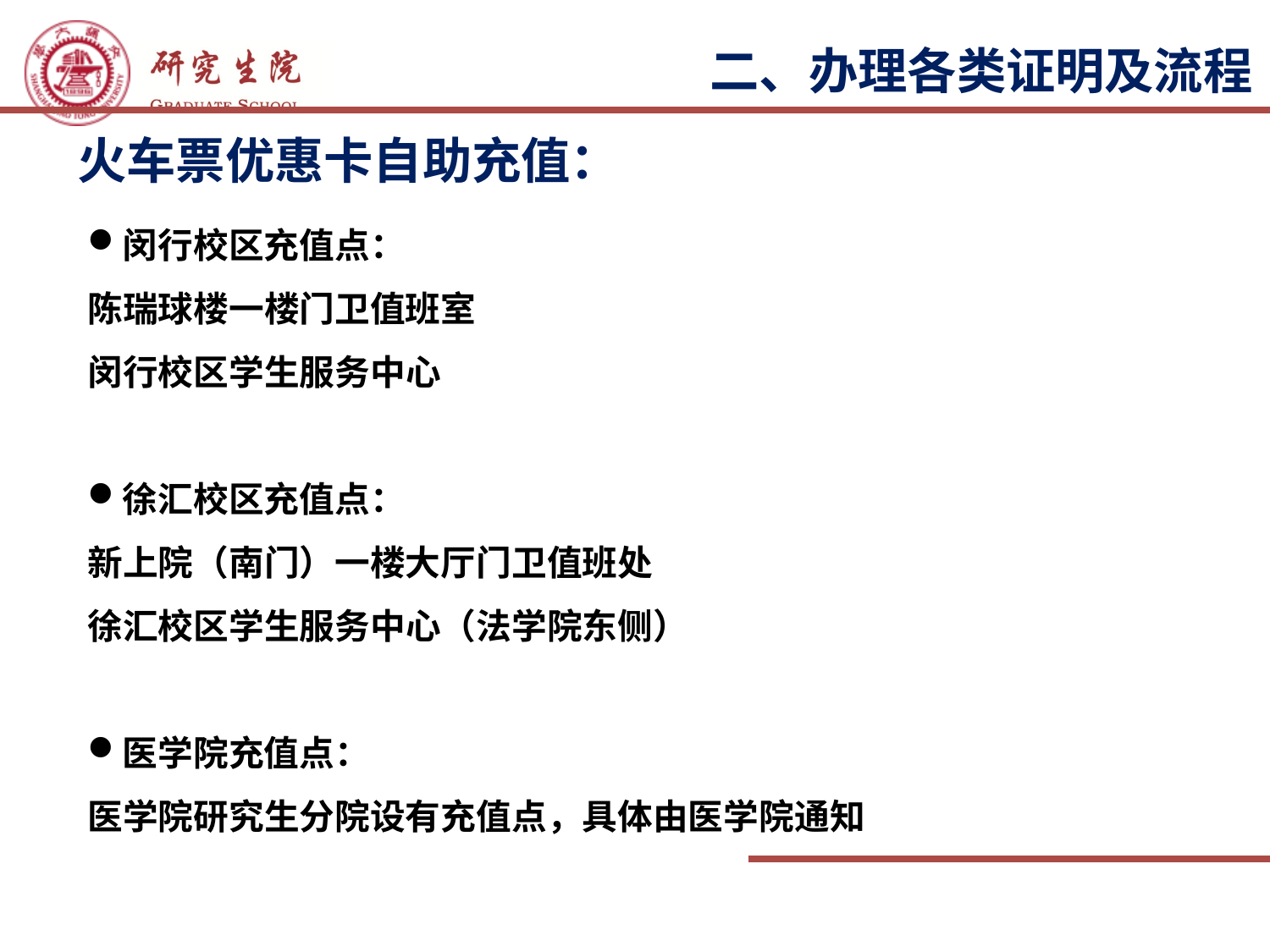

二、办理各类证明及流程
火车票优惠卡自助充值：
闵行校区充值点：
陈瑞球楼一楼门卫值班室
闵行校区学生服务中心

徐汇校区充值点：
新上院（南门）一楼大厅门卫值班处
徐汇校区学生服务中心（法学院东侧）

医学院充值点：
医学院研究生分院设有充值点，具体由医学院通知